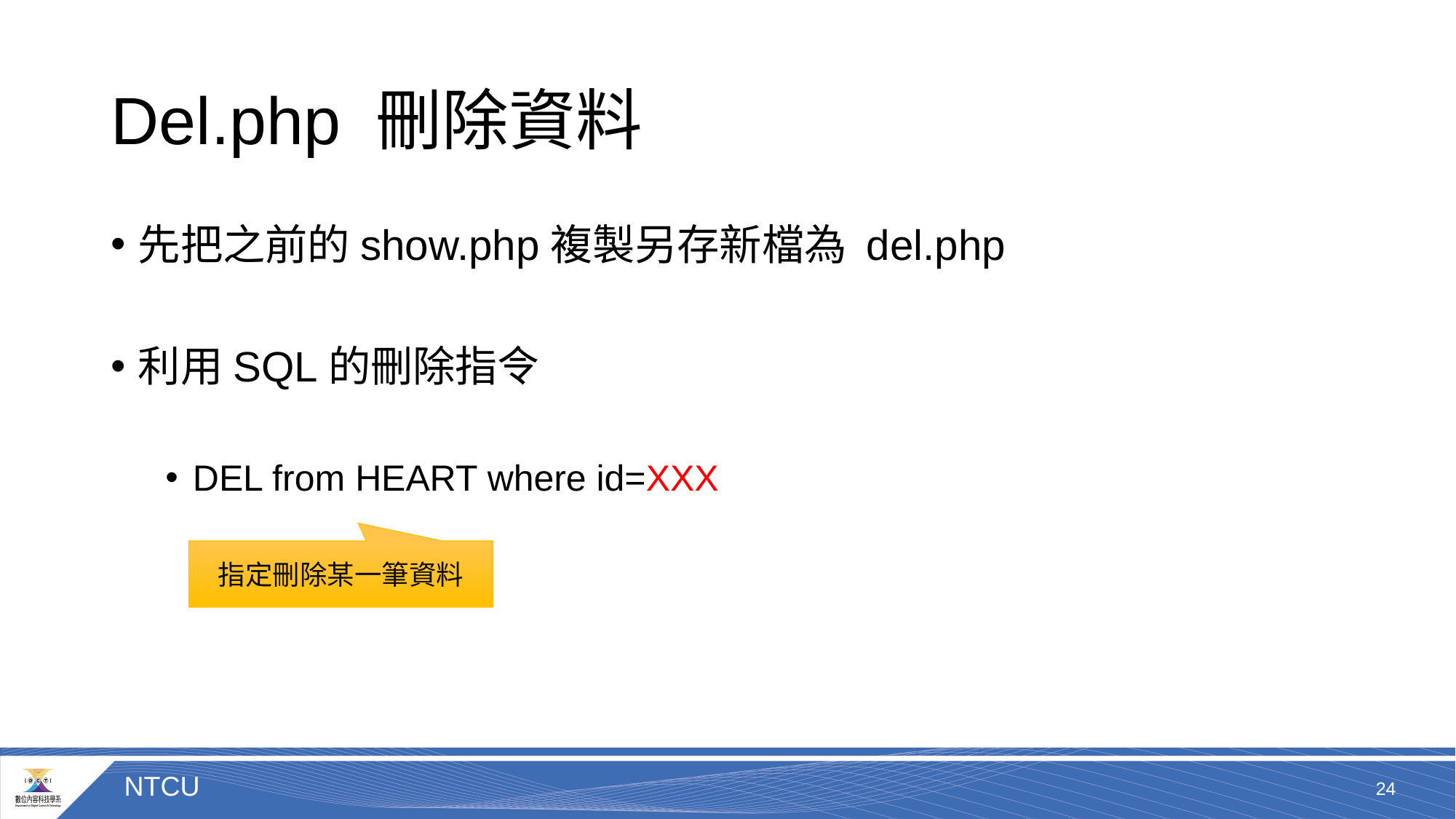

# Del.php 刪除資料
先把之前的show.php複製另存新檔為 del.php

利用SQL的刪除指令

DEL from HEART where id=XXX

指定刪除某一筆資料
24